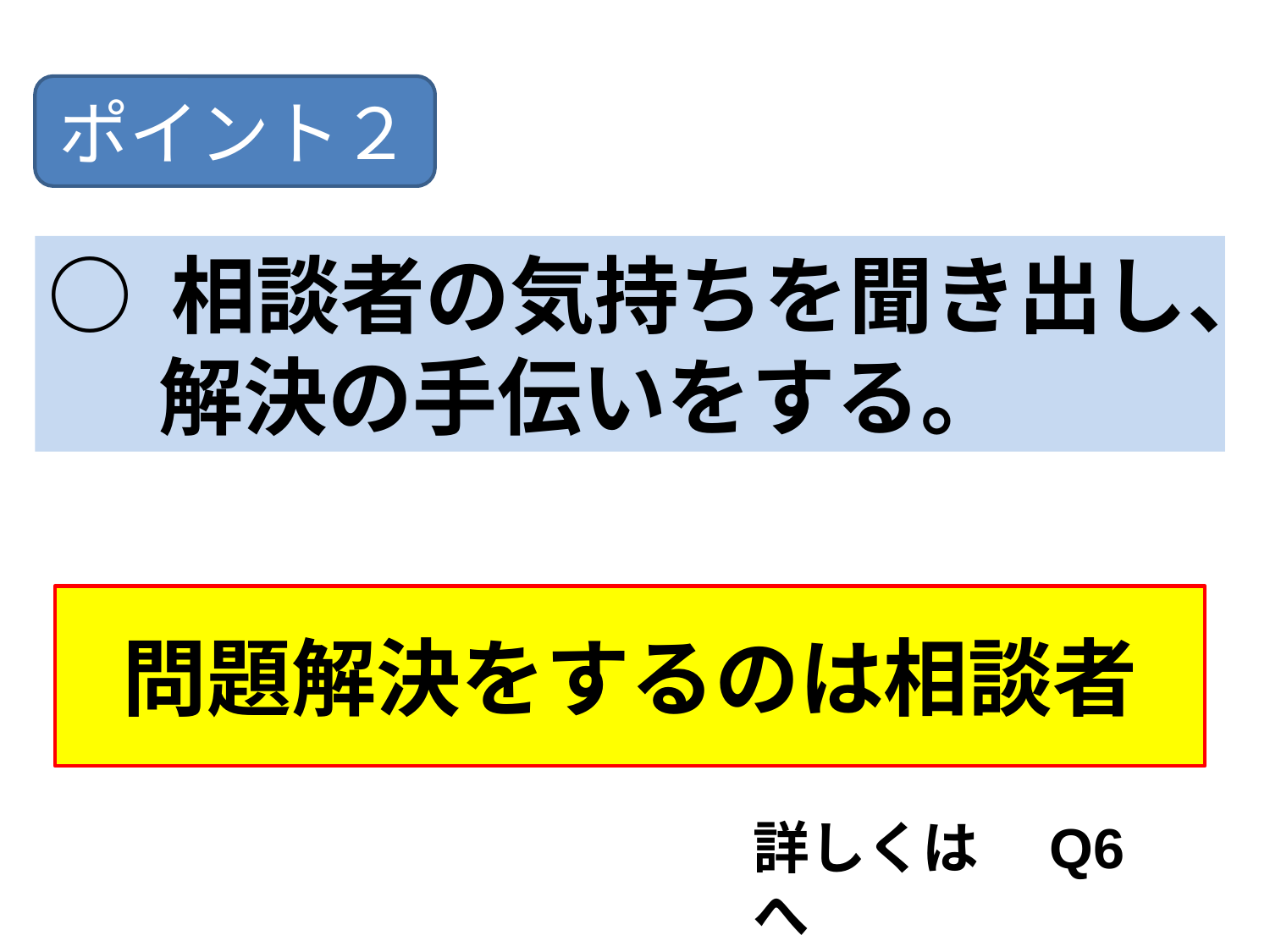

ポイント２
○ 相談者の気持ちを聞き出し、解決の手伝いをする。
# 問題解決をするのは相談者
詳しくは　Q6へ